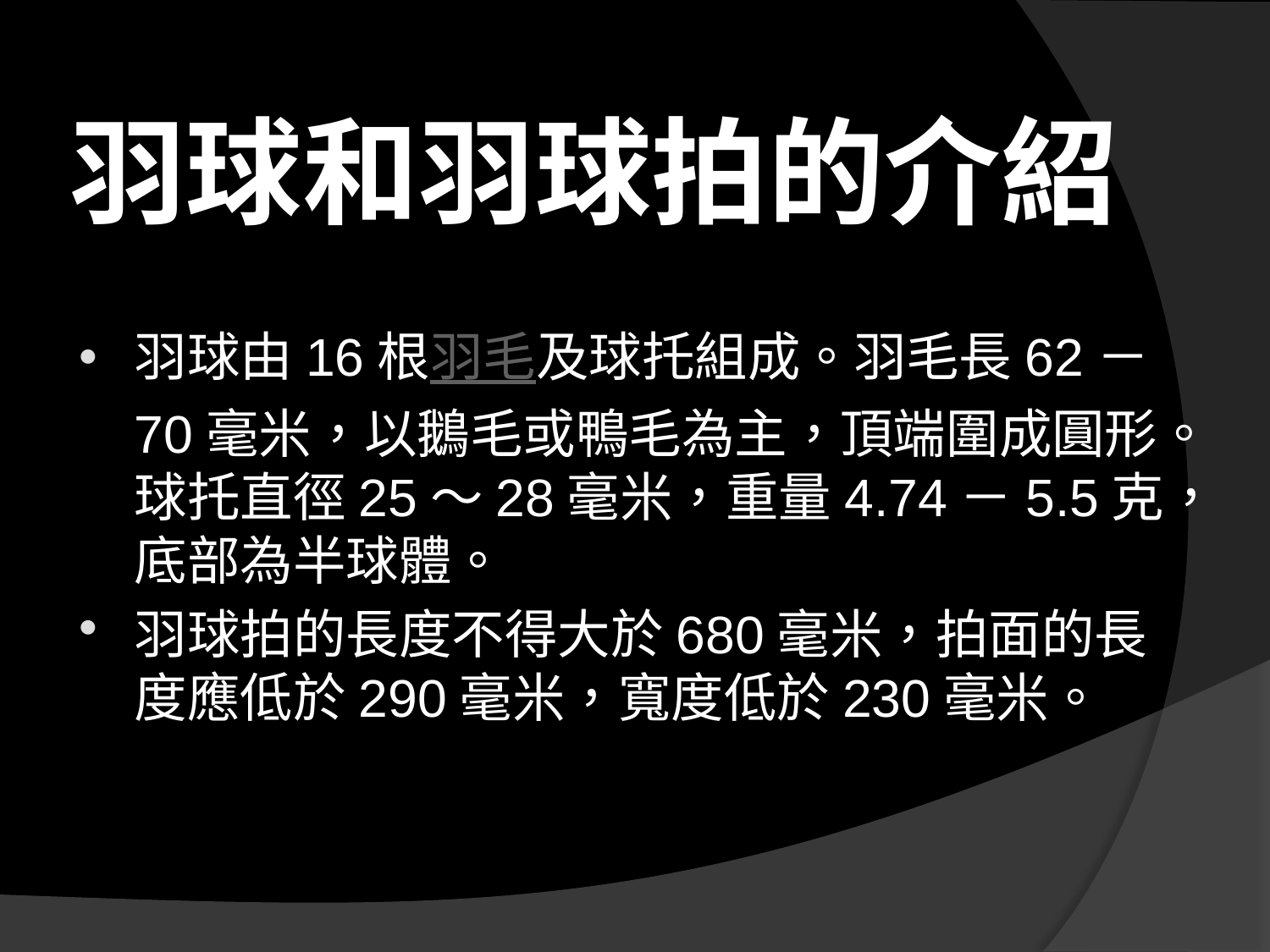

# 羽球和羽球拍的介紹
羽球由16根羽毛及球托組成。羽毛長62－70毫米，以鵝毛或鴨毛為主，頂端圍成圓形。球托直徑25～28毫米，重量4.74－5.5克，底部為半球體。
羽球拍的長度不得大於680毫米，拍面的長度應低於290毫米，寬度低於230毫米。